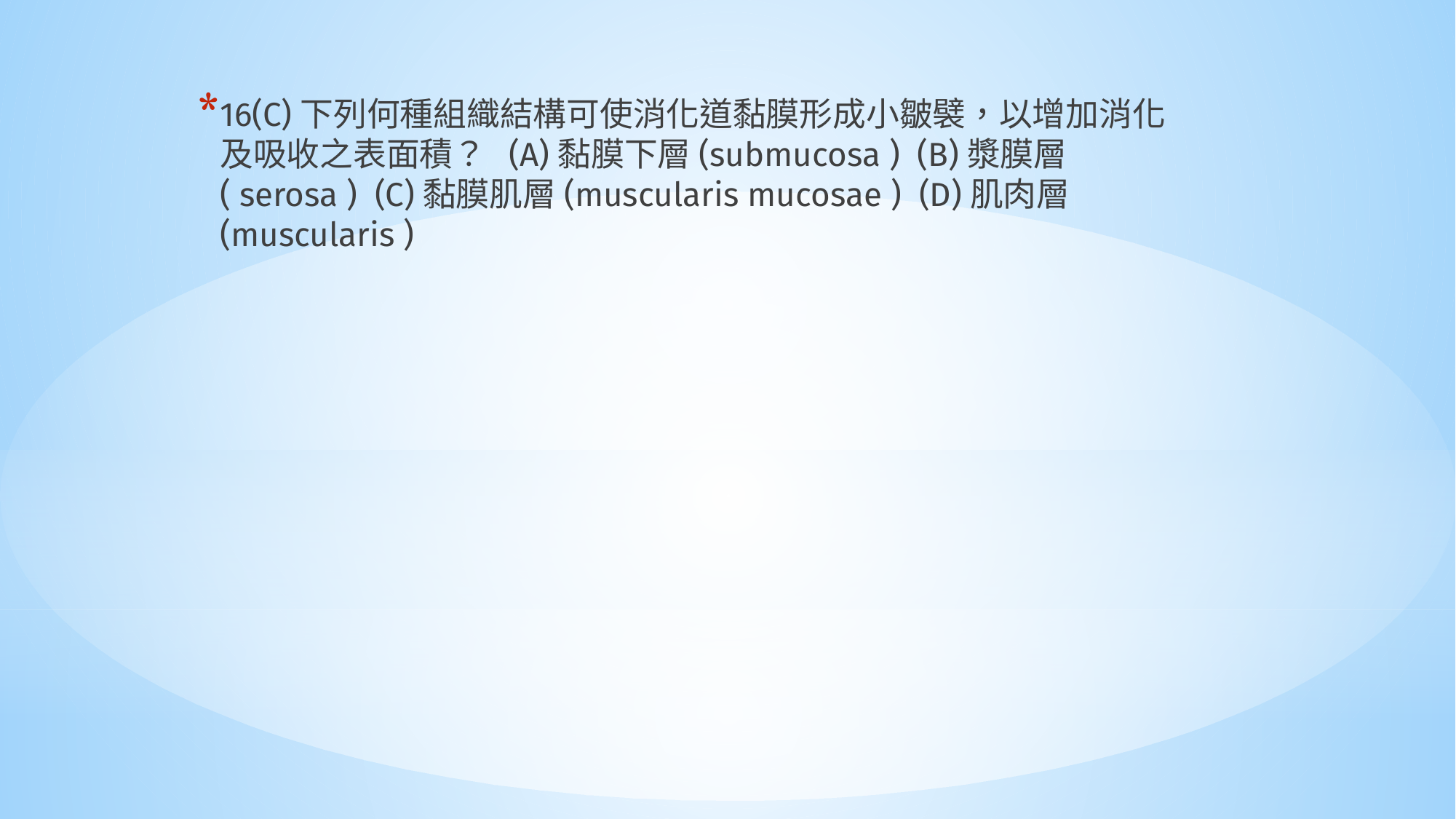

16(C)下列何種組織結構可使消化道黏膜形成小皺襞，以增加消化及吸收之表面積？  (A)黏膜下層(submucosa )  (B)漿膜層( serosa )  (C)黏膜肌層(muscularis mucosae )  (D)肌肉層(muscularis )
#